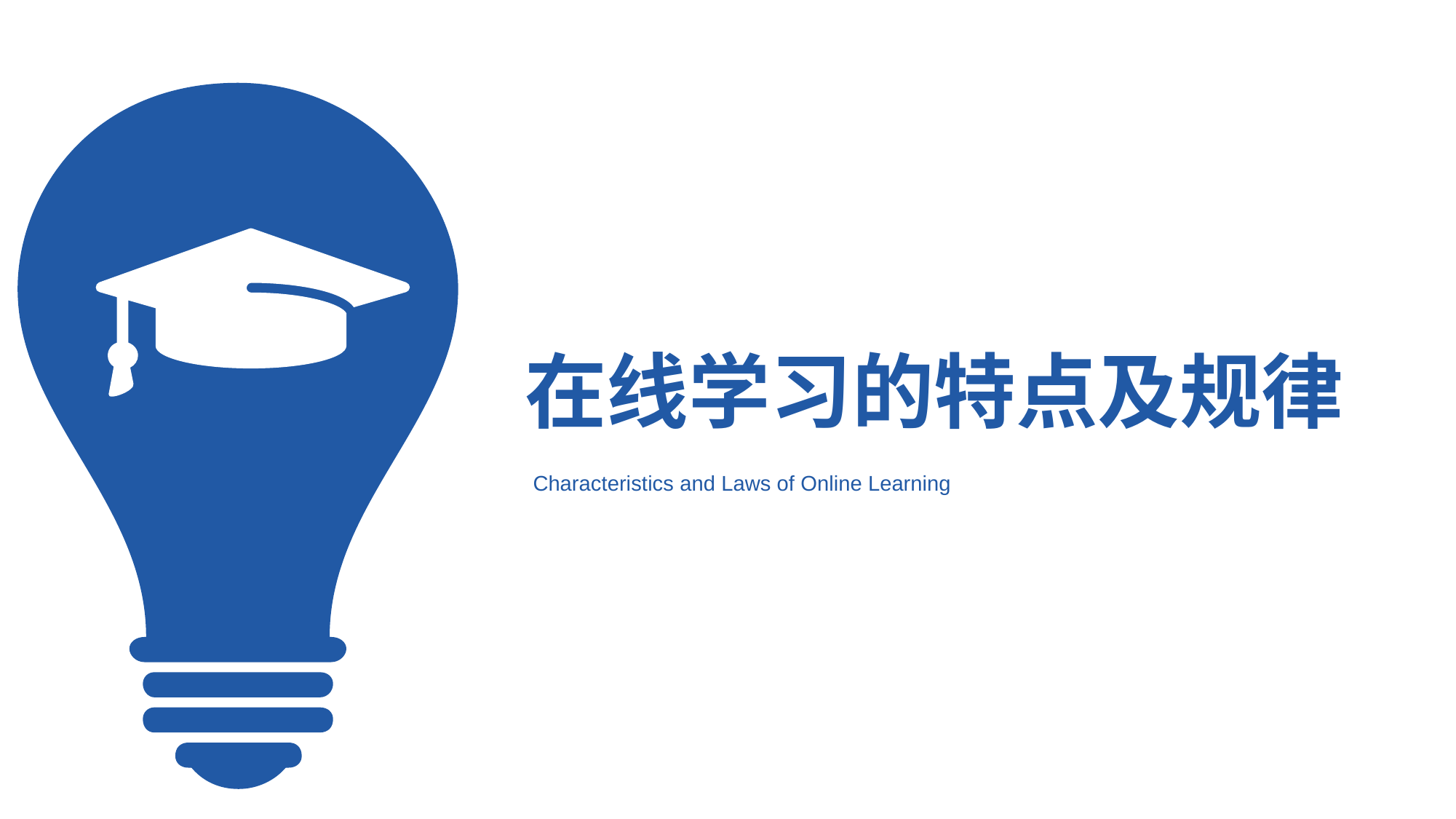

在线学习的特点及规律
Characteristics and Laws of Online Learning